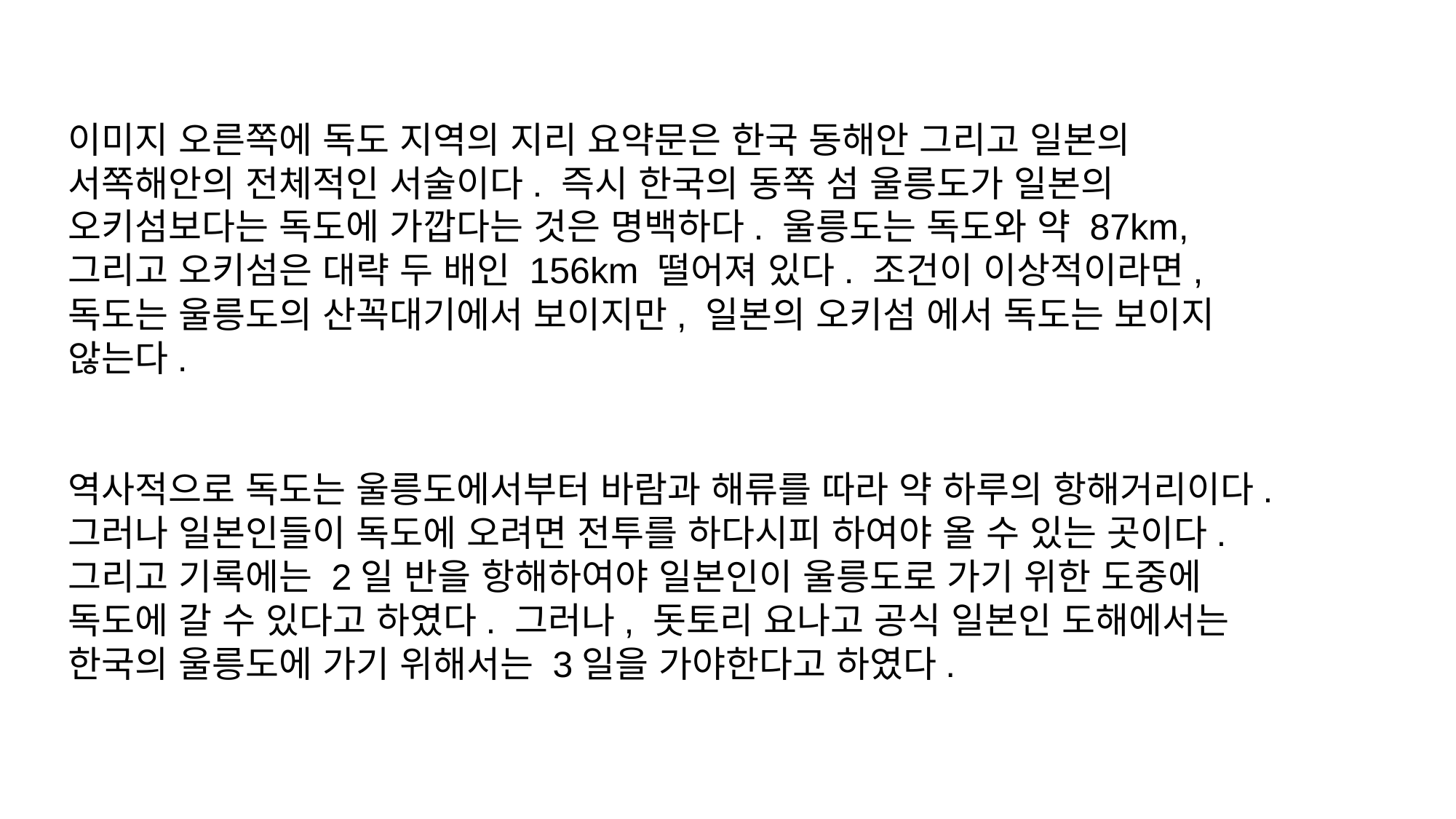

이미지 오른쪽에 독도 지역의 지리 요약문은 한국 동해안 그리고 일본의 서쪽해안의 전체적인 서술이다. 즉시 한국의 동쪽 섬 울릉도가 일본의 오키섬보다는 독도에 가깝다는 것은 명백하다. 울릉도는 독도와 약 87km, 그리고 오키섬은 대략 두 배인 156km 떨어져 있다. 조건이 이상적이라면, 독도는 울릉도의 산꼭대기에서 보이지만, 일본의 오키섬 에서 독도는 보이지 않는다.

역사적으로 독도는 울릉도에서부터 바람과 해류를 따라 약 하루의 항해거리이다. 그러나 일본인들이 독도에 오려면 전투를 하다시피 하여야 올 수 있는 곳이다. 그리고 기록에는 2일 반을 항해하여야 일본인이 울릉도로 가기 위한 도중에 독도에 갈 수 있다고 하였다. 그러나, 돗토리 요나고 공식 일본인 도해에서는 한국의 울릉도에 가기 위해서는 3일을 가야한다고 하였다.